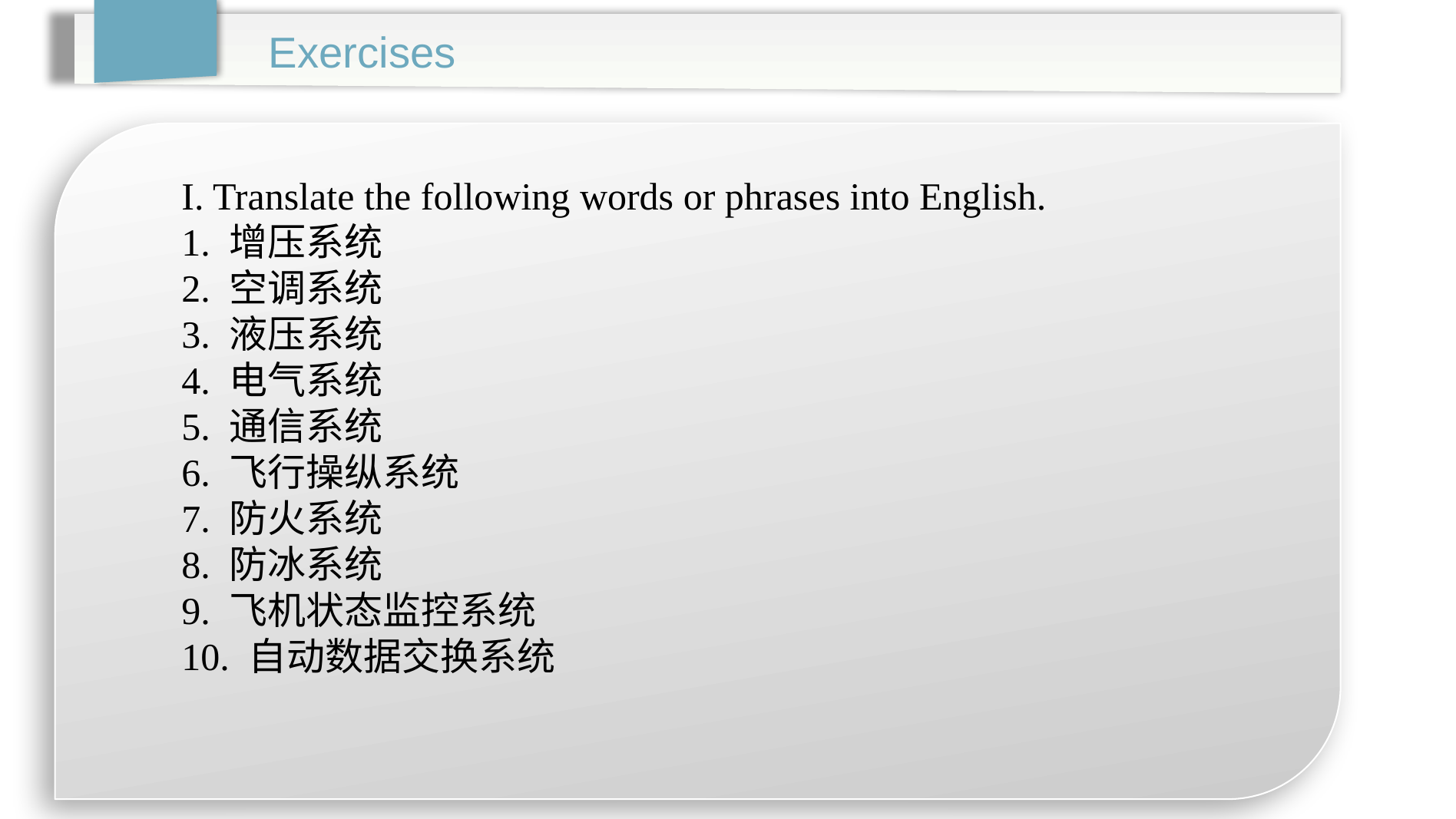

Exercises

I. Translate the following words or phrases into English.
1. 增压系统
2. 空调系统
3. 液压系统
4. 电气系统
5. 通信系统
6. 飞行操纵系统
7. 防火系统
8. 防冰系统
9. 飞机状态监控系统
10. 自动数据交换系统